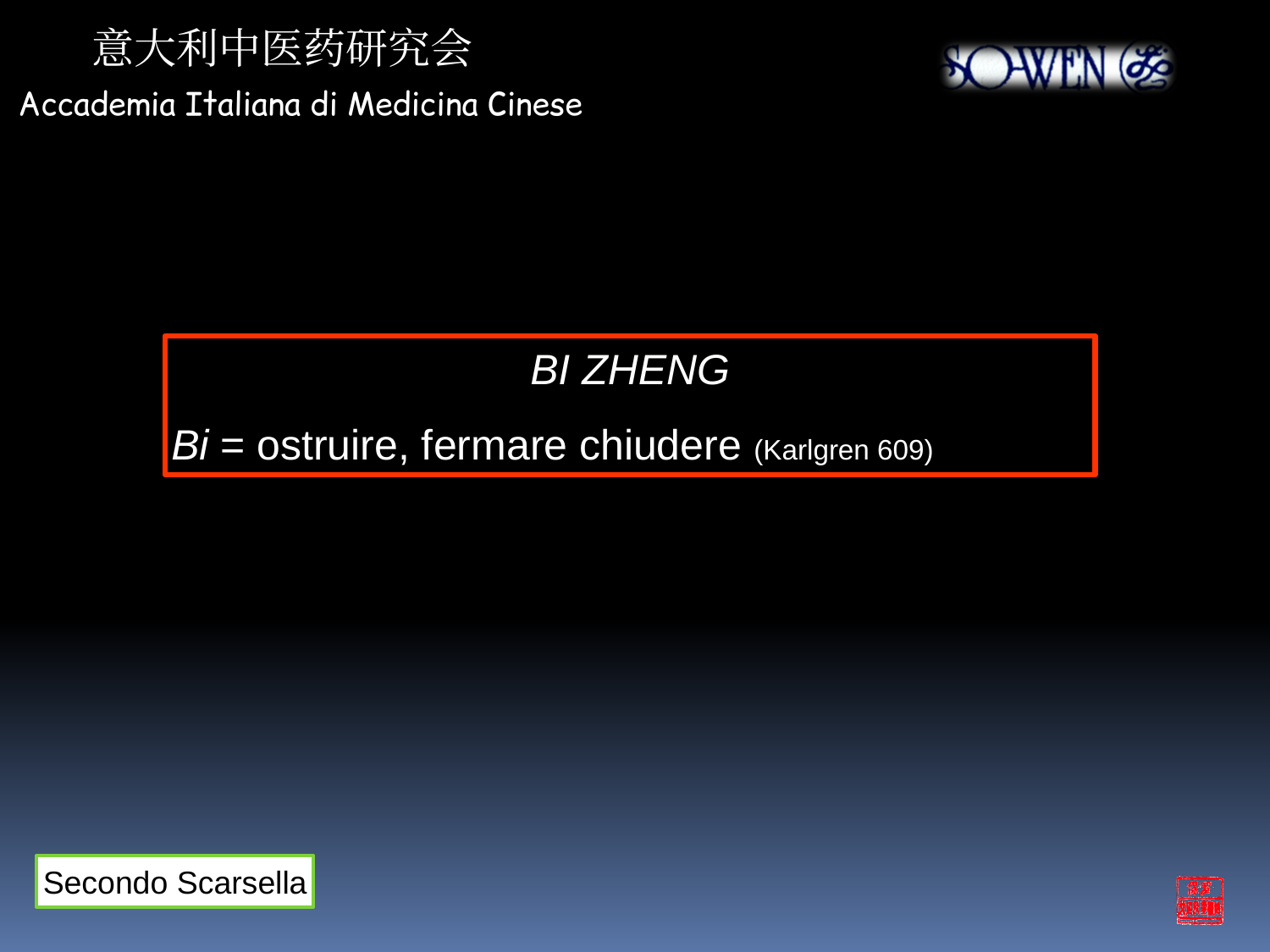

意大利中医药研究会
Accademia Italiana di Medicina Cinese
BI ZHENG
Bi = ostruire, fermare chiudere (Karlgren 609)
Secondo Scarsella